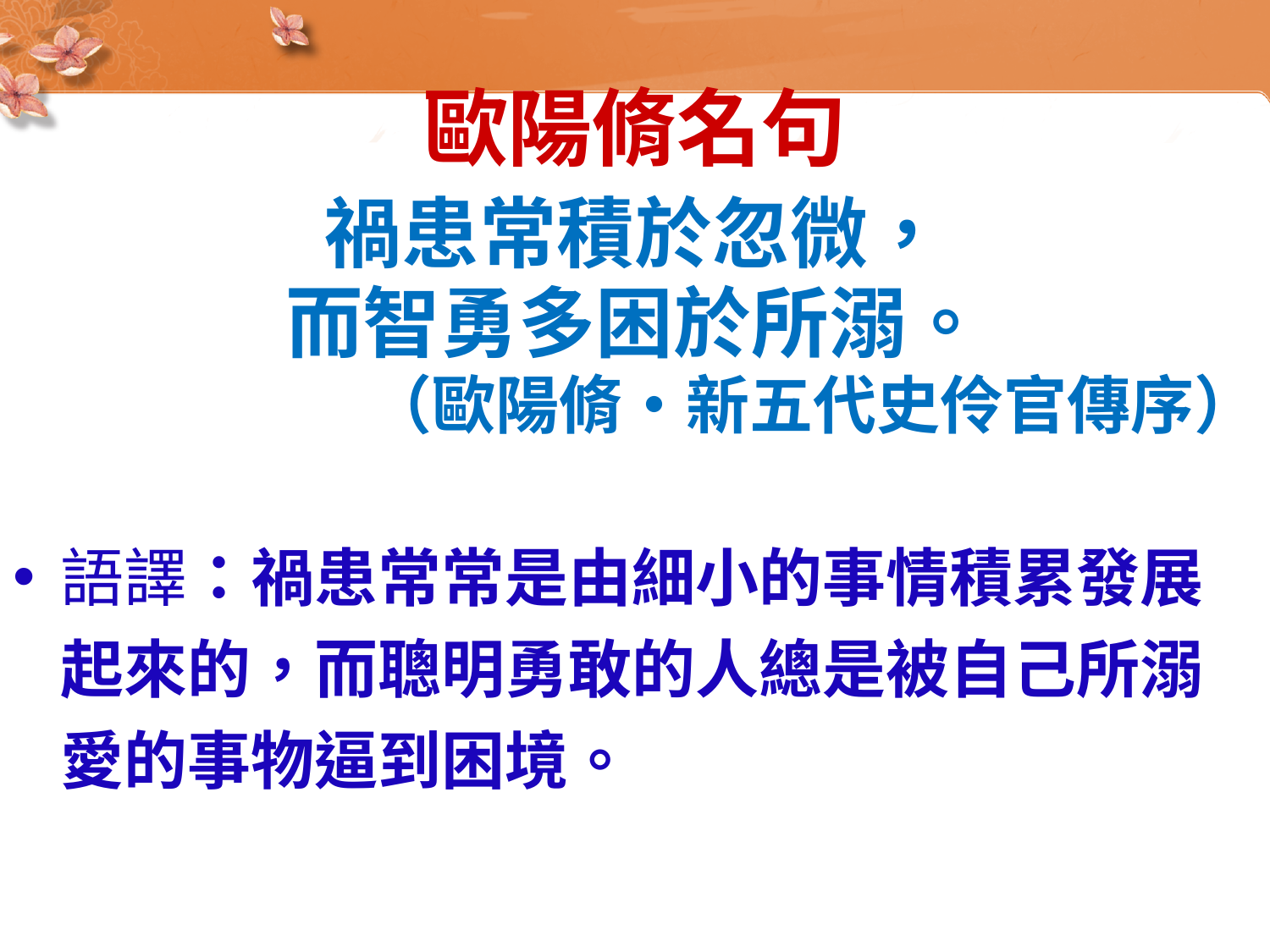

歐陽脩名句
禍患常積於忽微，
而智勇多困於所溺。
（歐陽脩‧新五代史伶官傳序）

語譯：禍患常常是由細小的事情積累發展起來的，而聰明勇敢的人總是被自己所溺愛的事物逼到困境。